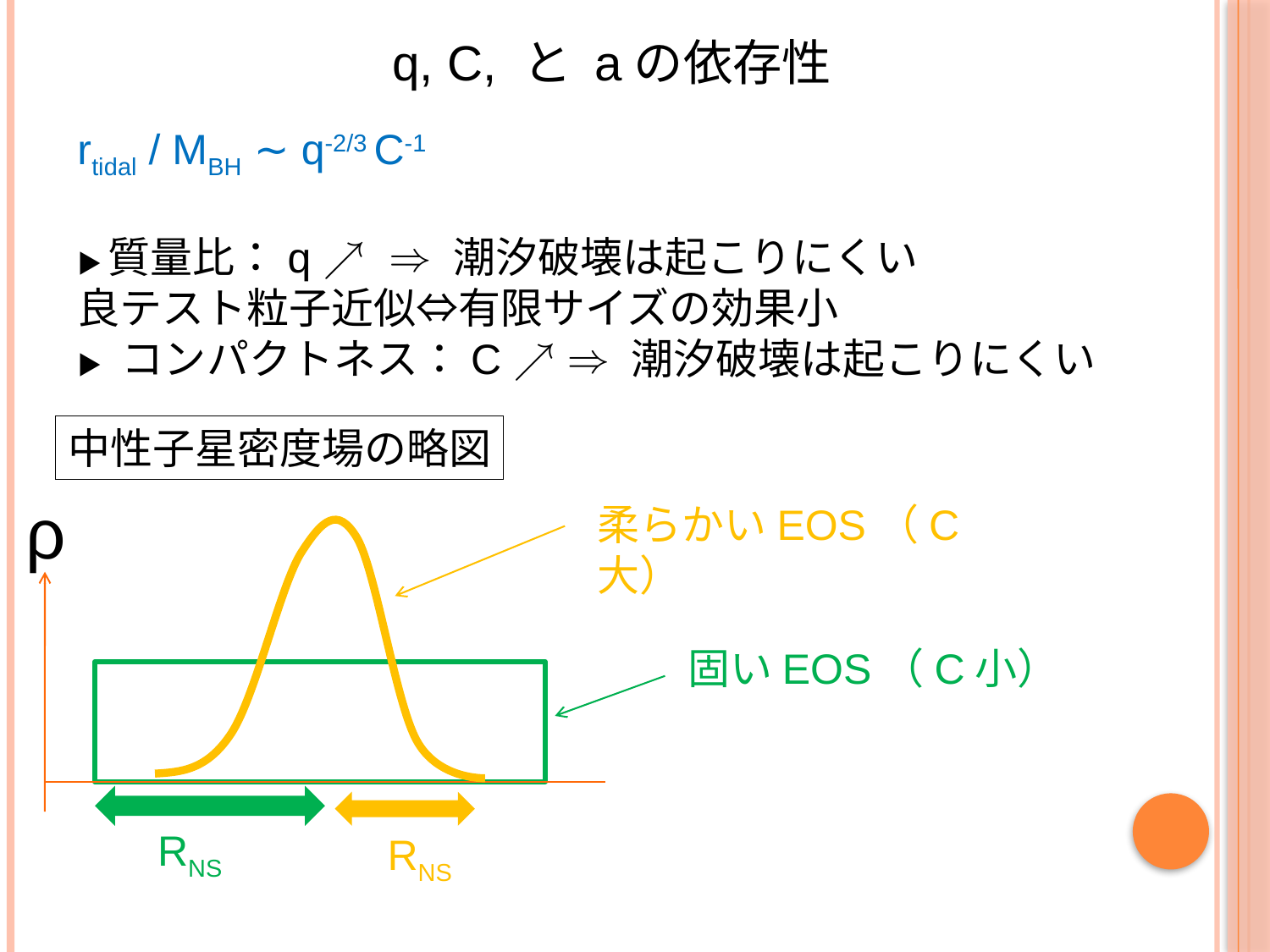

q, C, と aの依存性
rtidal / MBH ∼ q-2/3 C-1

▶質量比：q ↗  ⇒ 潮汐破壊は起こりにくい
良テスト粒子近似⇔有限サイズの効果小
▶ コンパクトネス：C ↗ ⇒ 潮汐破壊は起こりにくい
中性子星密度場の略図
ρ
柔らかいEOS（C大）

固いEOS（C小）

RNS
RNS